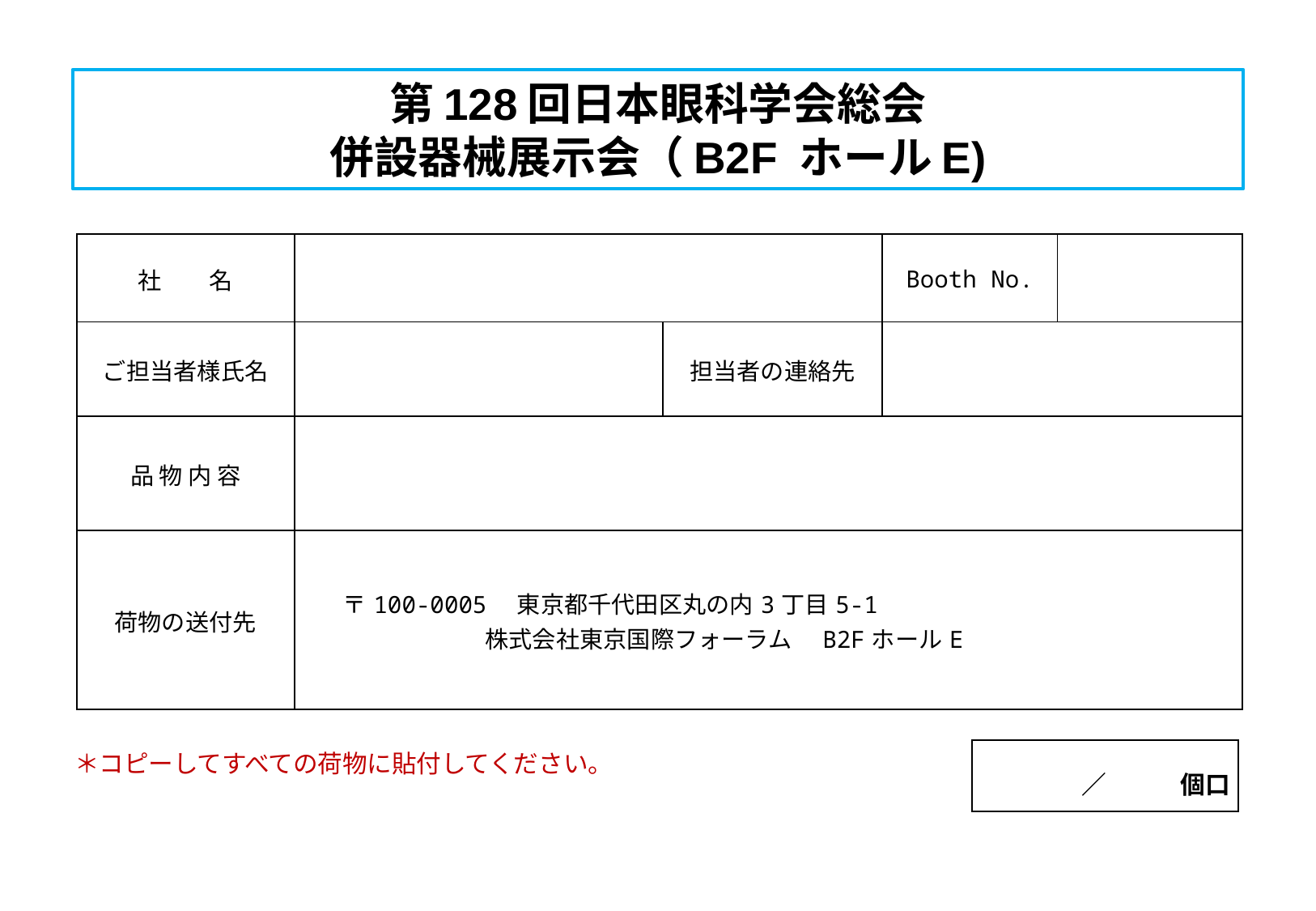

# 第128回日本眼科学会総会 併設器械展示会（B2F ホールE)
| 社　　名 |  |  | Booth No. |  |
| --- | --- | --- | --- | --- |
| ご担当者様氏名 |  | 担当者の連絡先 |  |  |
| 品 物 内 容 |  |  |  |  |
| 荷物の送付先 | 〒100-0005　東京都千代田区丸の内3丁目5-1 　　　　　　　　株式会社東京国際フォーラム　B2FホールE |  |  |  |

＊コピーしてすべての荷物に貼付してください。
　　　／　　　個口